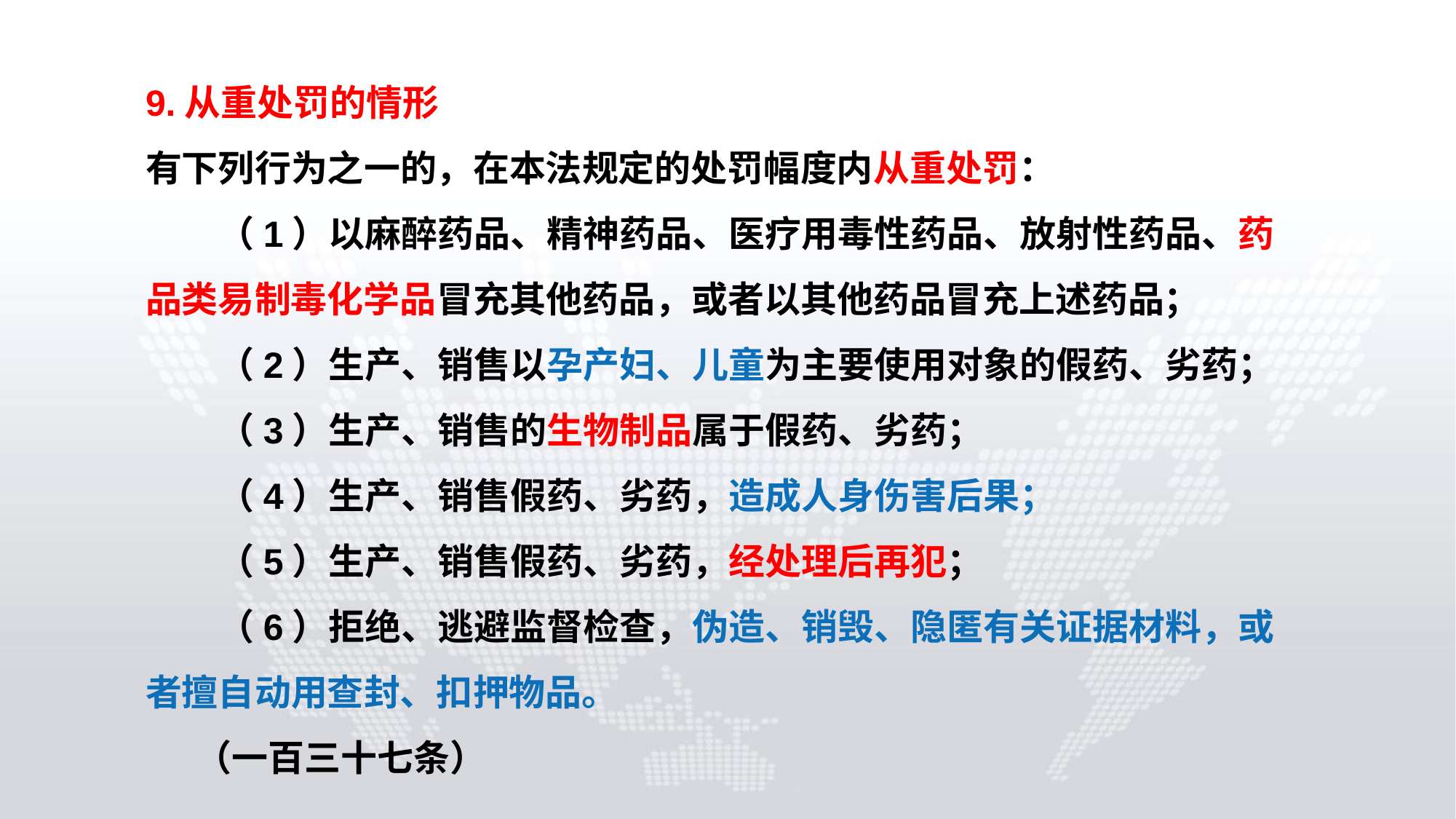

9.从重处罚的情形
有下列行为之一的，在本法规定的处罚幅度内从重处罚：
　　（1）以麻醉药品、精神药品、医疗用毒性药品、放射性药品、药品类易制毒化学品冒充其他药品，或者以其他药品冒充上述药品；
　　（2）生产、销售以孕产妇、儿童为主要使用对象的假药、劣药；
　　（3）生产、销售的生物制品属于假药、劣药；
　　（4）生产、销售假药、劣药，造成人身伤害后果；
　　（5）生产、销售假药、劣药，经处理后再犯；
　　（6）拒绝、逃避监督检查，伪造、销毁、隐匿有关证据材料，或者擅自动用查封、扣押物品。
     （一百三十七条）